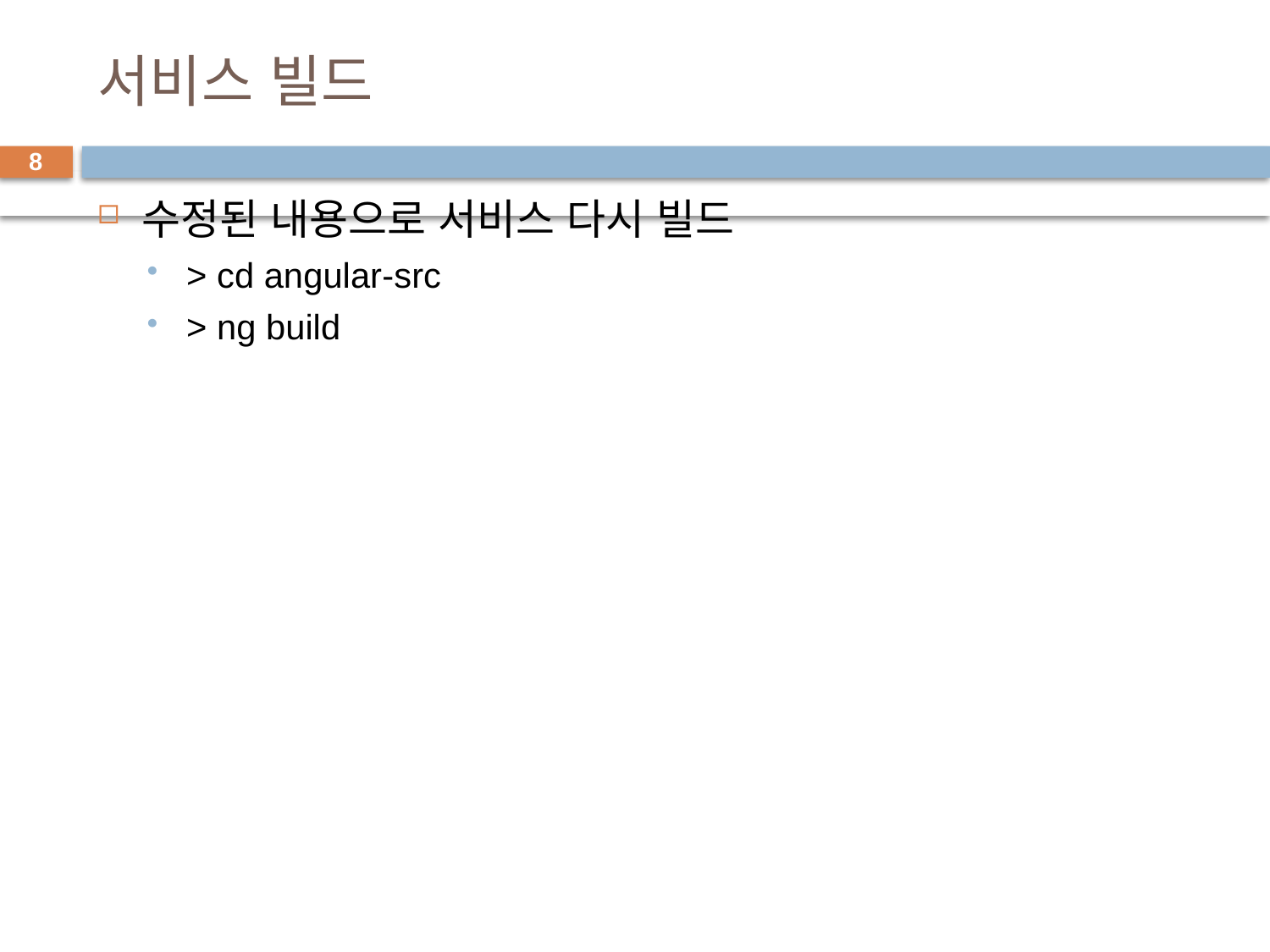

# 서비스 빌드
8
수정된 내용으로 서비스 다시 빌드
> cd angular-src
> ng build